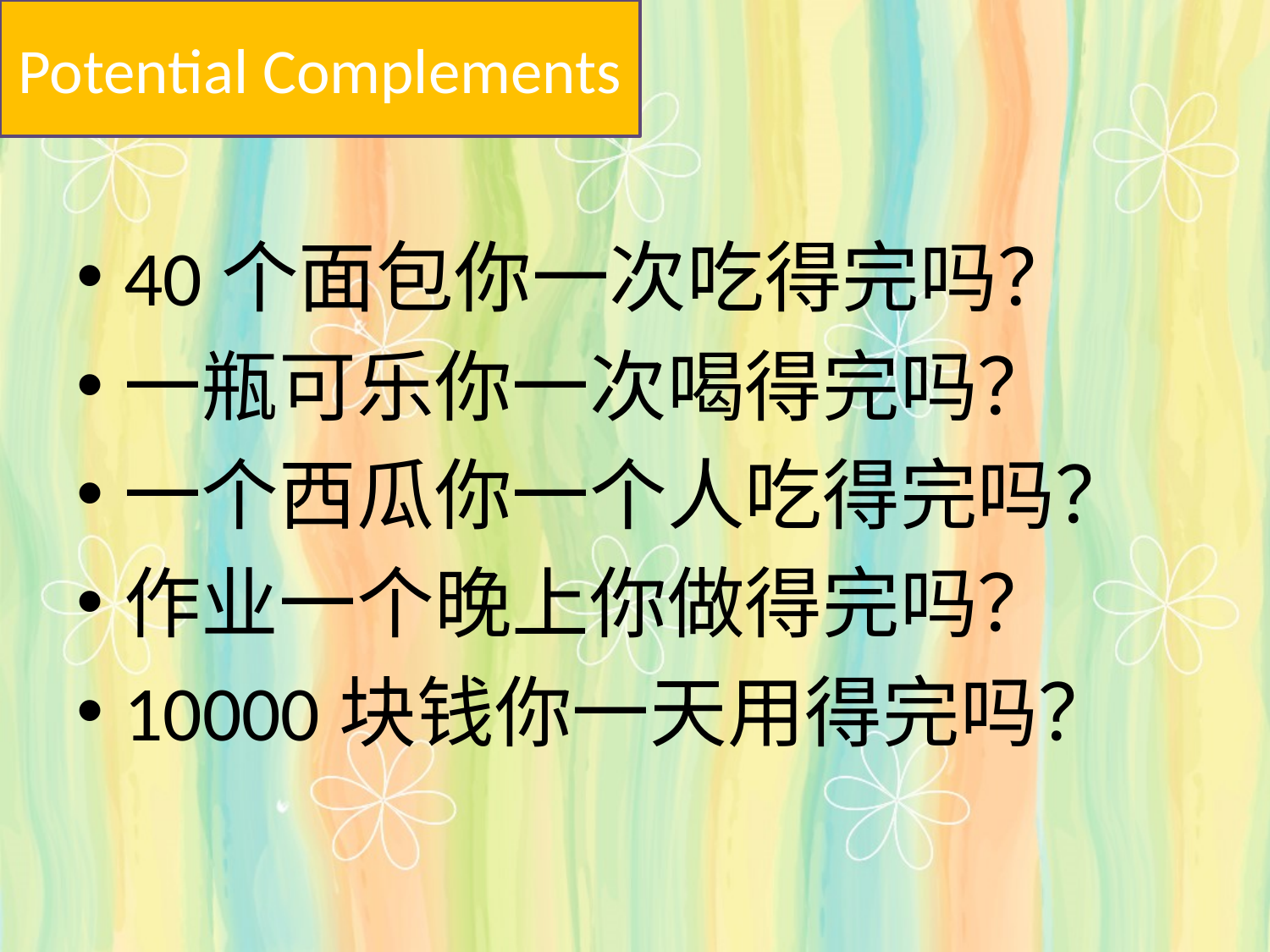

Potential Complements
40个面包你一次吃得完吗？
一瓶可乐你一次喝得完吗？
一个西瓜你一个人吃得完吗？
作业一个晚上你做得完吗？
10000块钱你一天用得完吗？